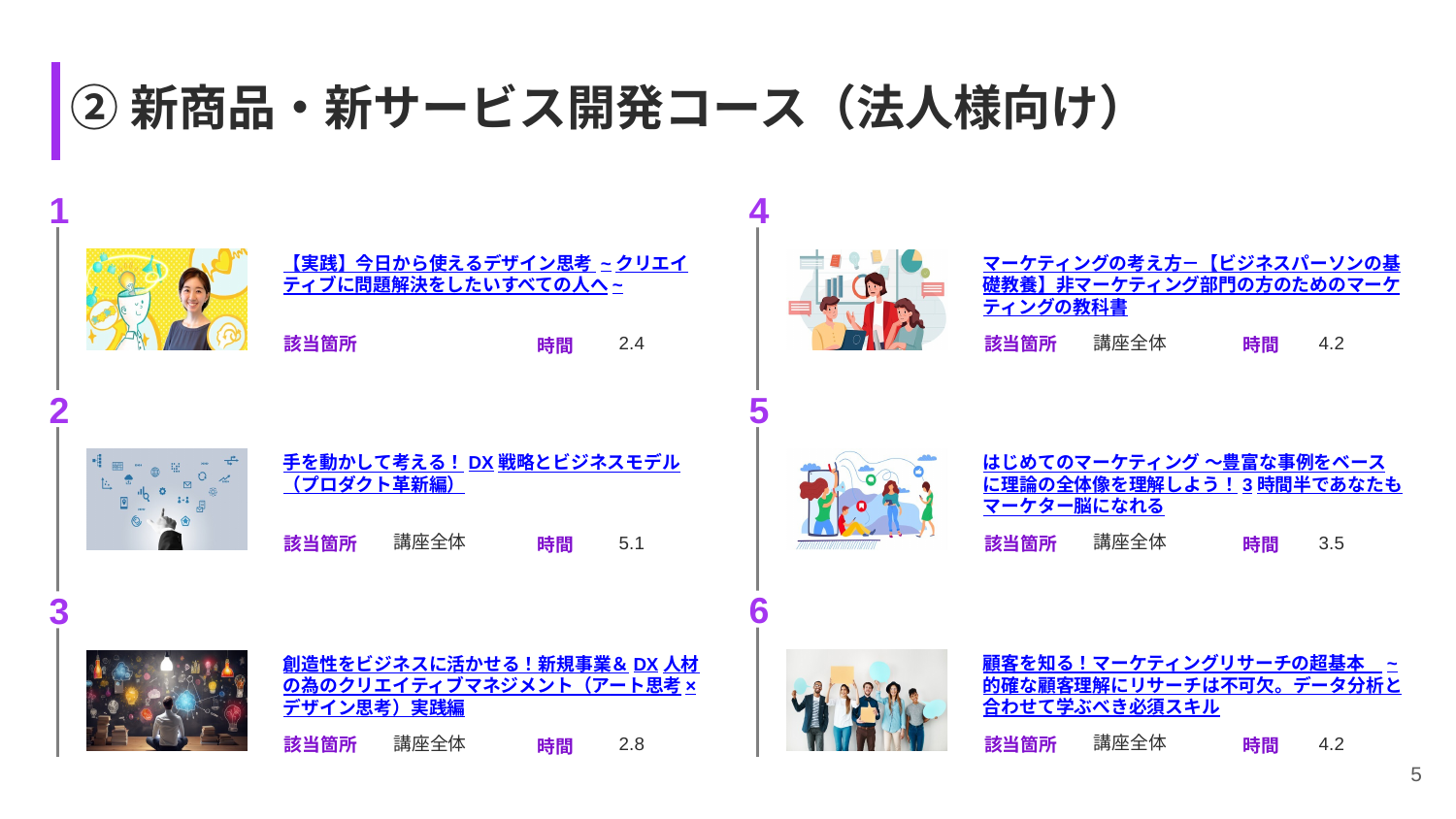

# ②新商品・新サービス開発コース（法人様向け）
1
4

【実践】今日から使えるデザイン思考 ~クリエイティブに問題解決をしたいすべての人へ~
マーケティングの考え方－【ビジネスパーソンの基礎教養】非マーケティング部門の方のためのマーケティングの教科書

講座全体
2.4
4.2
2
5

手を動かして考える！DX戦略とビジネスモデル（プロダクト革新編）
はじめてのマーケティング ～豊富な事例をベースに理論の全体像を理解しよう！3時間半であなたもマーケター脳になれる

講座全体
講座全体
5.1
3.5
6

3

顧客を知る！マーケティングリサーチの超基本　~的確な顧客理解にリサーチは不可欠。データ分析と合わせて学ぶべき必須スキル
創造性をビジネスに活かせる！新規事業＆DX人材の為のクリエイティブマネジメント（アート思考×デザイン思考）実践編

講座全体
4.2
講座全体
2.8
5